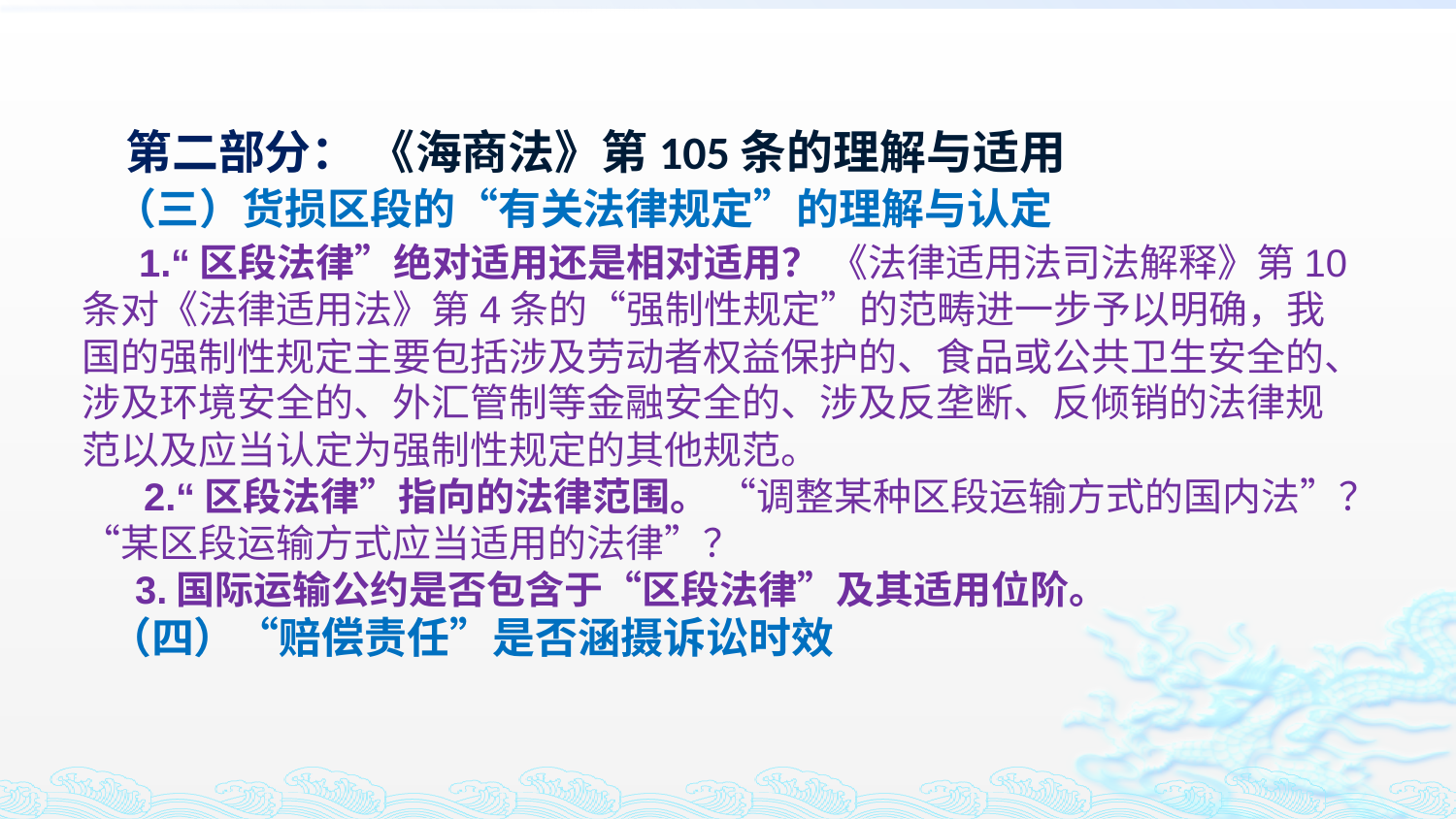

第二部分： 《海商法》第105条的理解与适用
   （三）货损区段的“有关法律规定”的理解与认定
     1.“区段法律”绝对适用还是相对适用？ 《法律适用法司法解释》第10条对《法律适用法》第4条的“强制性规定”的范畴进一步予以明确，我国的强制性规定主要包括涉及劳动者权益保护的、食品或公共卫生安全的、涉及环境安全的、外汇管制等金融安全的、涉及反垄断、反倾销的法律规范以及应当认定为强制性规定的其他规范。
      2.“区段法律”指向的法律范围。 “调整某种区段运输方式的国内法”？“某区段运输方式应当适用的法律”？
     3.国际运输公约是否包含于“区段法律”及其适用位阶。
   （四）“赔偿责任”是否涵摄诉讼时效